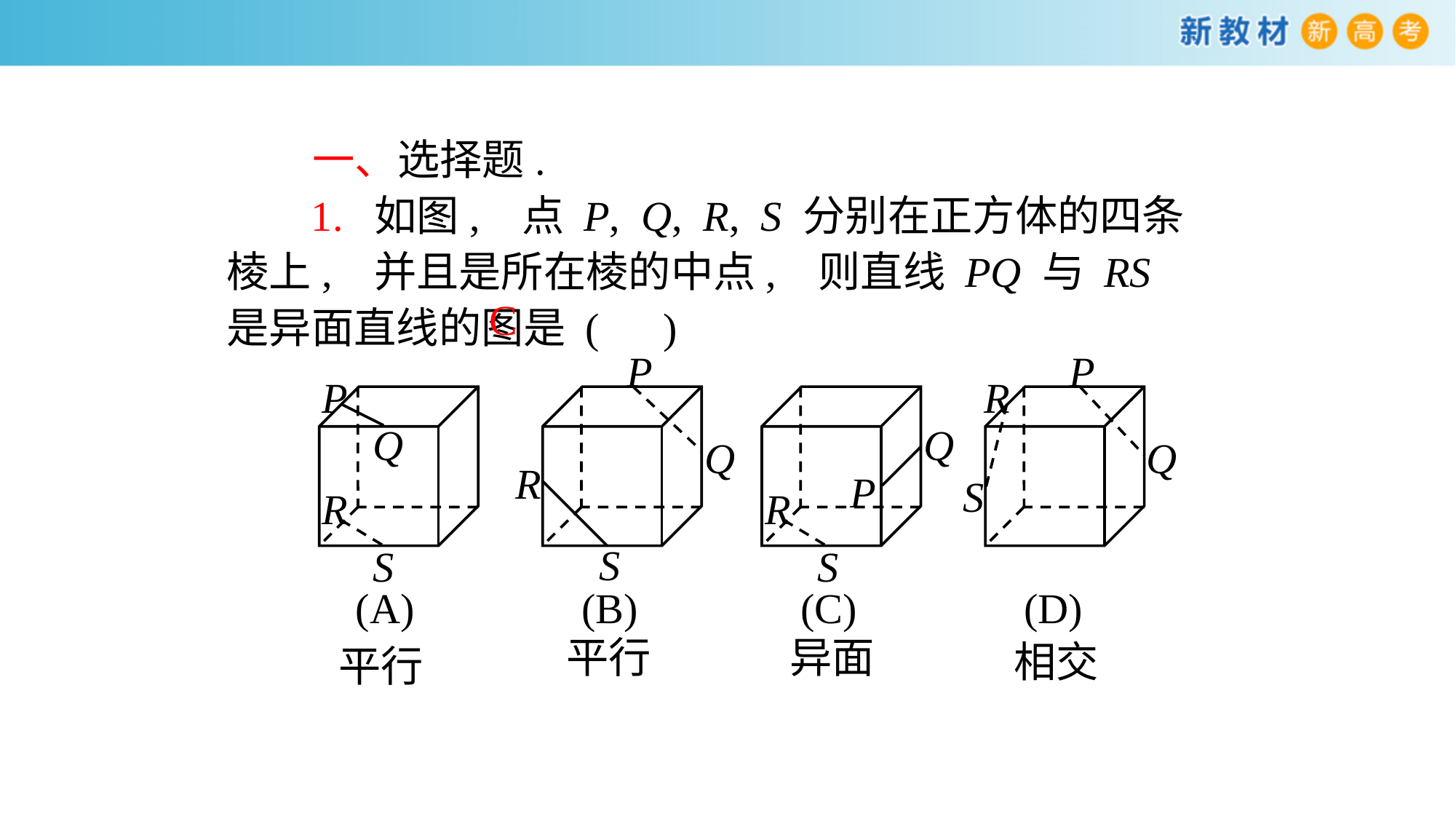

一、选择题.
        1.  如图,   点 P,  Q,  R,  S 分别在正方体的四条棱上,   并且是所在棱的中点,   则直线 PQ 与 RS 是异面直线的图是 (      )
P

Q
R

S
(B)
P
R

Q
S

(D)
P

Q
R

S
(A)

Q

P
R

S
(C)
C
平行
异面
相交
平行